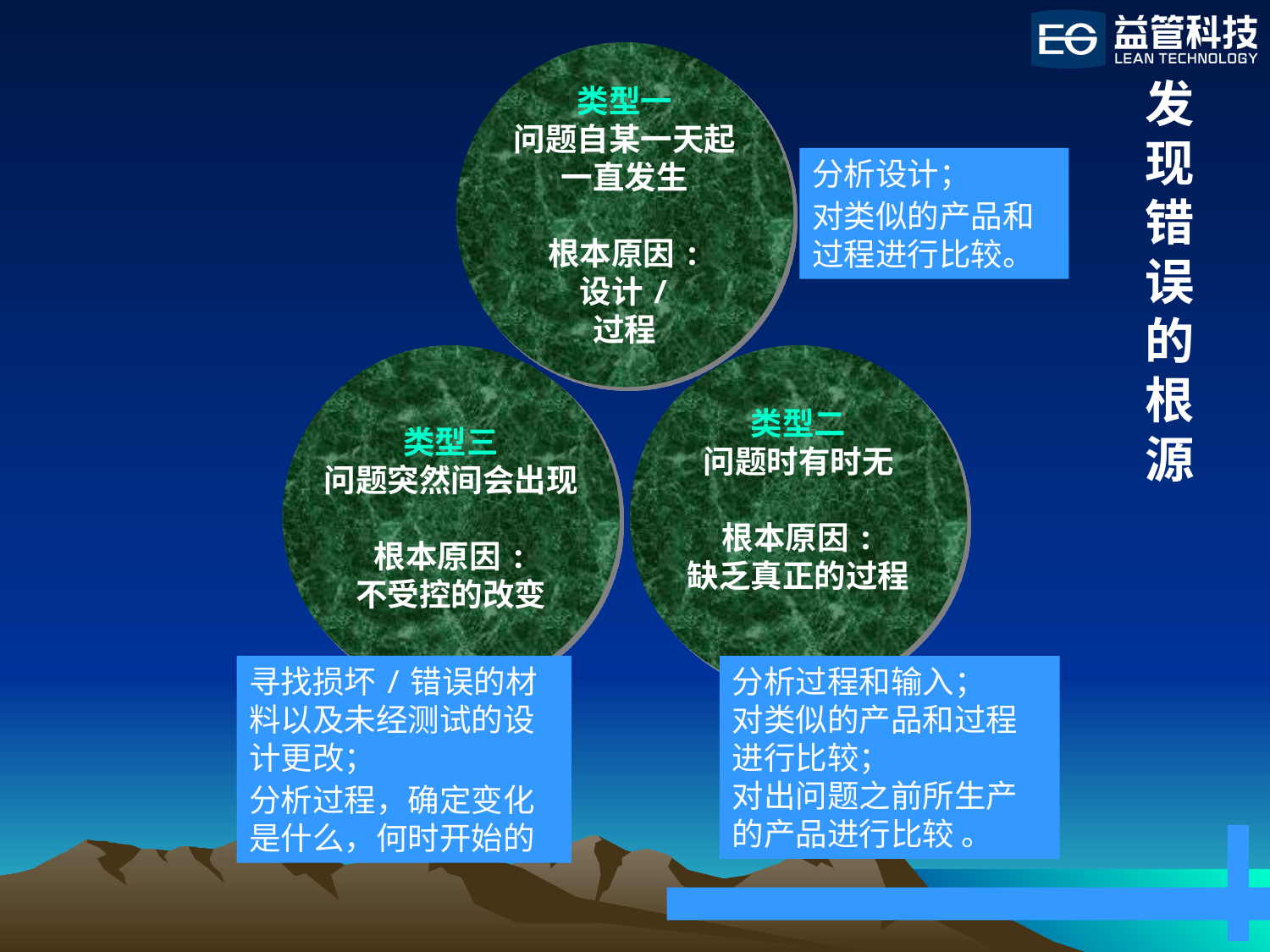

类型一
问题自某一天起
一直发生

根本原因:
设计/
过程
类型三
问题突然间会出现

根本原因:
不受控的改变
类型二
问题时有时无

根本原因:
缺乏真正的过程

发现错误的根源
分析设计；
对类似的产品和过程进行比较。
寻找损坏/错误的材料以及未经测试的设计更改；
分析过程，确定变化是什么，何时开始的
分析过程和输入；
对类似的产品和过程进行比较；
对出问题之前所生产的产品进行比较 。